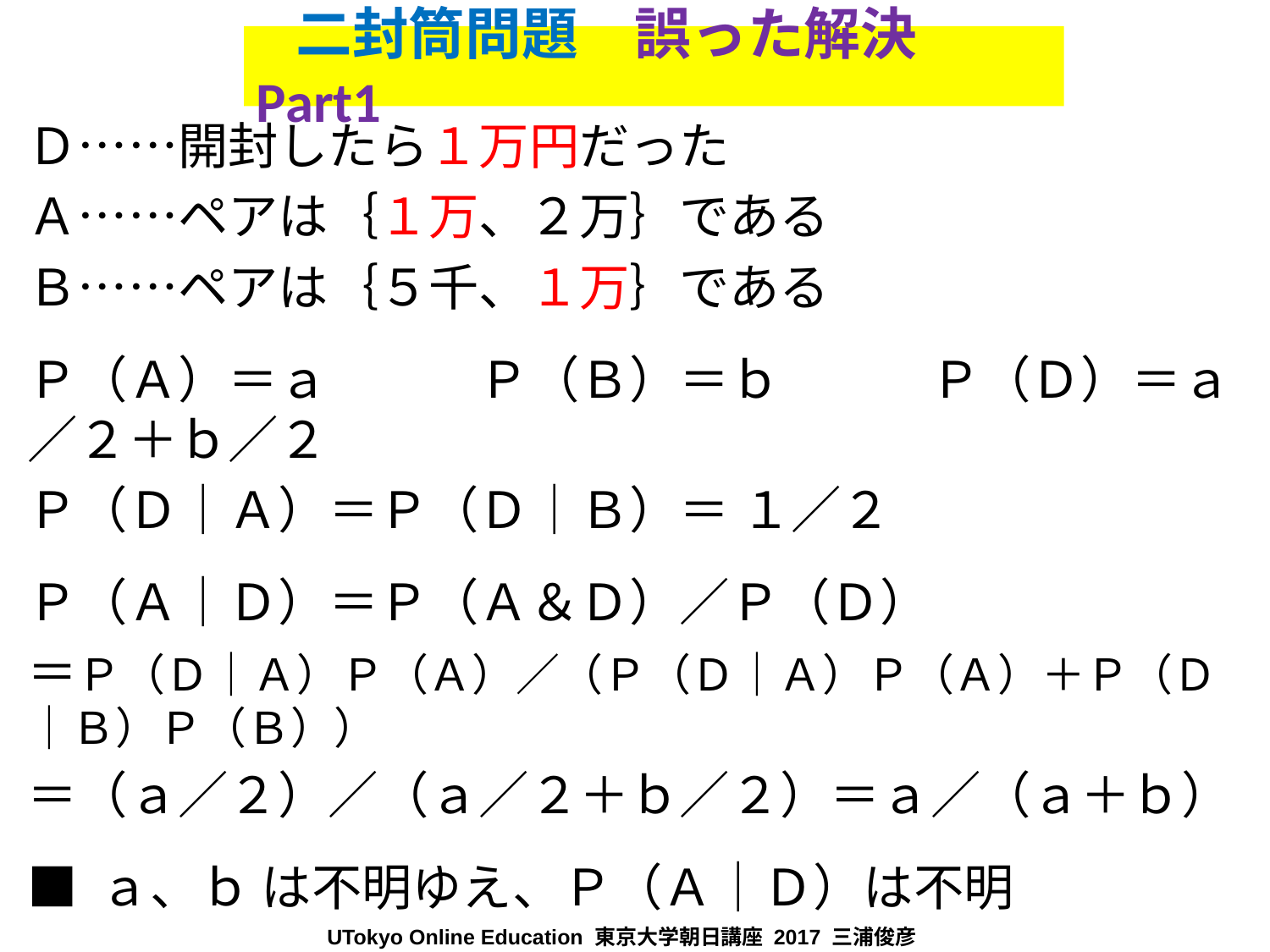

Ｄ……開封したら１万円だった
Ａ……ペアは｛１万、２万｝である
Ｂ……ペアは｛５千、１万｝である

Ｐ（Ａ）＝ａ　　　Ｐ（Ｂ）＝ｂ　　　Ｐ（Ｄ）＝ａ／２＋ｂ／２
Ｐ（Ｄ｜Ａ）＝Ｐ（Ｄ｜Ｂ）＝ １／２

Ｐ（Ａ｜Ｄ）＝Ｐ（Ａ＆Ｄ）／Ｐ（Ｄ）
＝Ｐ（Ｄ｜Ａ）Ｐ（Ａ）／（Ｐ（Ｄ｜Ａ）Ｐ（Ａ）＋Ｐ（Ｄ｜Ｂ）Ｐ（Ｂ））
＝（ａ／２）／（ａ／２＋ｂ／２）＝ａ／（ａ＋ｂ）

■ ａ、ｂ は不明ゆえ、Ｐ（Ａ｜Ｄ）は不明
  二封筒問題　誤った解決Part1
UTokyo Online Education 東京大学朝日講座 2017 三浦俊彦　CC BY-NC-ND